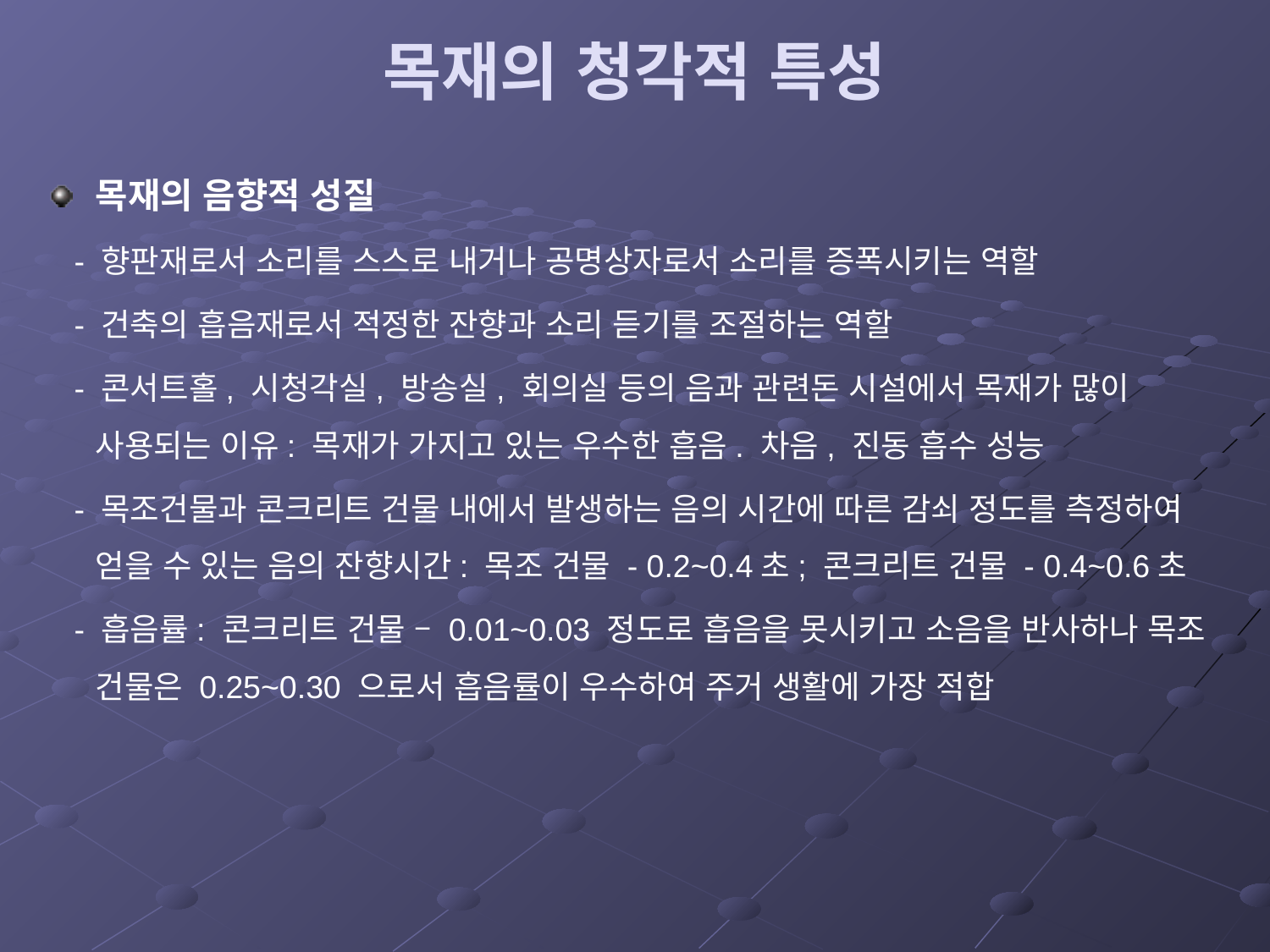

# 목재의 청각적 특성
목재의 음향적 성질
   - 향판재로서 소리를 스스로 내거나 공명상자로서 소리를 증폭시키는 역할
   - 건축의 흡음재로서 적정한 잔향과 소리 듣기를 조절하는 역할
   - 콘서트홀, 시청각실, 방송실, 회의실 등의 음과 관련돈 시설에서 목재가 많이 사용되는 이유: 목재가 가지고 있는 우수한 흡음. 차음, 진동 흡수 성능
   - 목조건물과 콘크리트 건물 내에서 발생하는 음의 시간에 따른 감쇠 정도를 측정하여 얻을 수 있는 음의 잔향시간: 목조 건물 - 0.2~0.4초; 콘크리트 건물 - 0.4~0.6초
   - 흡음률: 콘크리트 건물 – 0.01~0.03 정도로 흡음을 못시키고 소음을 반사하나 목조 건물은 0.25~0.30 으로서 흡음률이 우수하여 주거 생활에 가장 적합